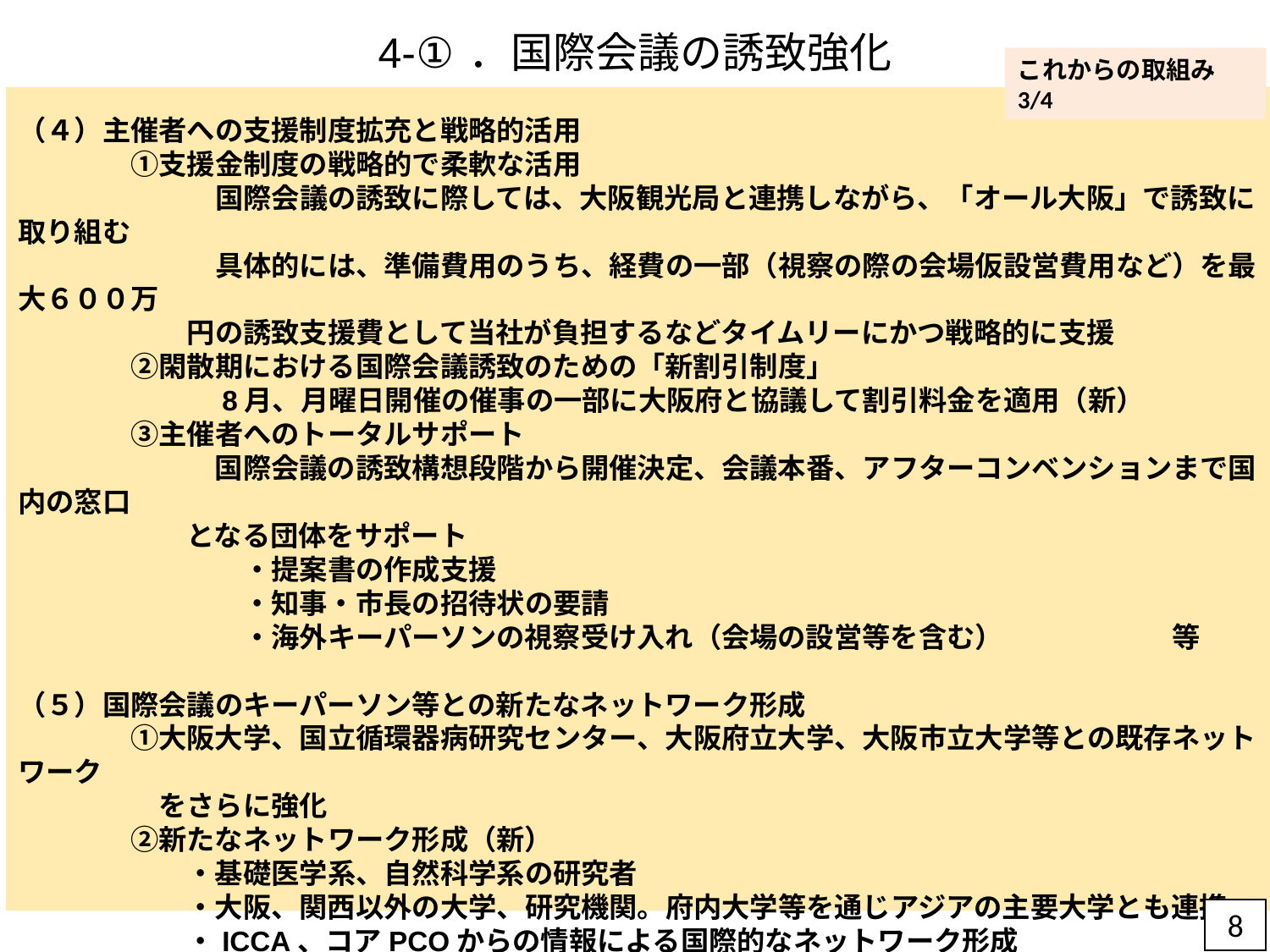

# 4-①．国際会議の誘致強化
これからの取組み3/4

（４）主催者への支援制度拡充と戦略的活用
　　　　①支援金制度の戦略的で柔軟な活用
　　　　　　　国際会議の誘致に際しては、大阪観光局と連携しながら、「オール大阪」で誘致に取り組む
　　　　　　　具体的には、準備費用のうち、経費の一部（視察の際の会場仮設営費用など）を最大６００万
　　　　　　円の誘致支援費として当社が負担するなどタイムリーにかつ戦略的に支援
　　　　②閑散期における国際会議誘致のための「新割引制度」
　　　　　　　8月、月曜日開催の催事の一部に大阪府と協議して割引料金を適用（新）
　　　　③主催者へのトータルサポート
　　　　　　　国際会議の誘致構想段階から開催決定、会議本番、アフターコンベンションまで国内の窓口
　　　　　　となる団体をサポート
　　　　　　　　・提案書の作成支援
　　　　　　　　・知事・市長の招待状の要請
　　　　　　　　・海外キーパーソンの視察受け入れ（会場の設営等を含む）　　　　　　等

（５）国際会議のキーパーソン等との新たなネットワーク形成
　　　　①大阪大学、国立循環器病研究センター、大阪府立大学、大阪市立大学等との既存ネットワーク
　　　　　をさらに強化
　　　　②新たなネットワーク形成（新）
　　　　　　・基礎医学系、自然科学系の研究者
　　　　　　・大阪、関西以外の大学、研究機関。府内大学等を通じアジアの主要大学とも連携
　　　　　　・ICCA、コアPCOからの情報による国際的なネットワーク形成
8